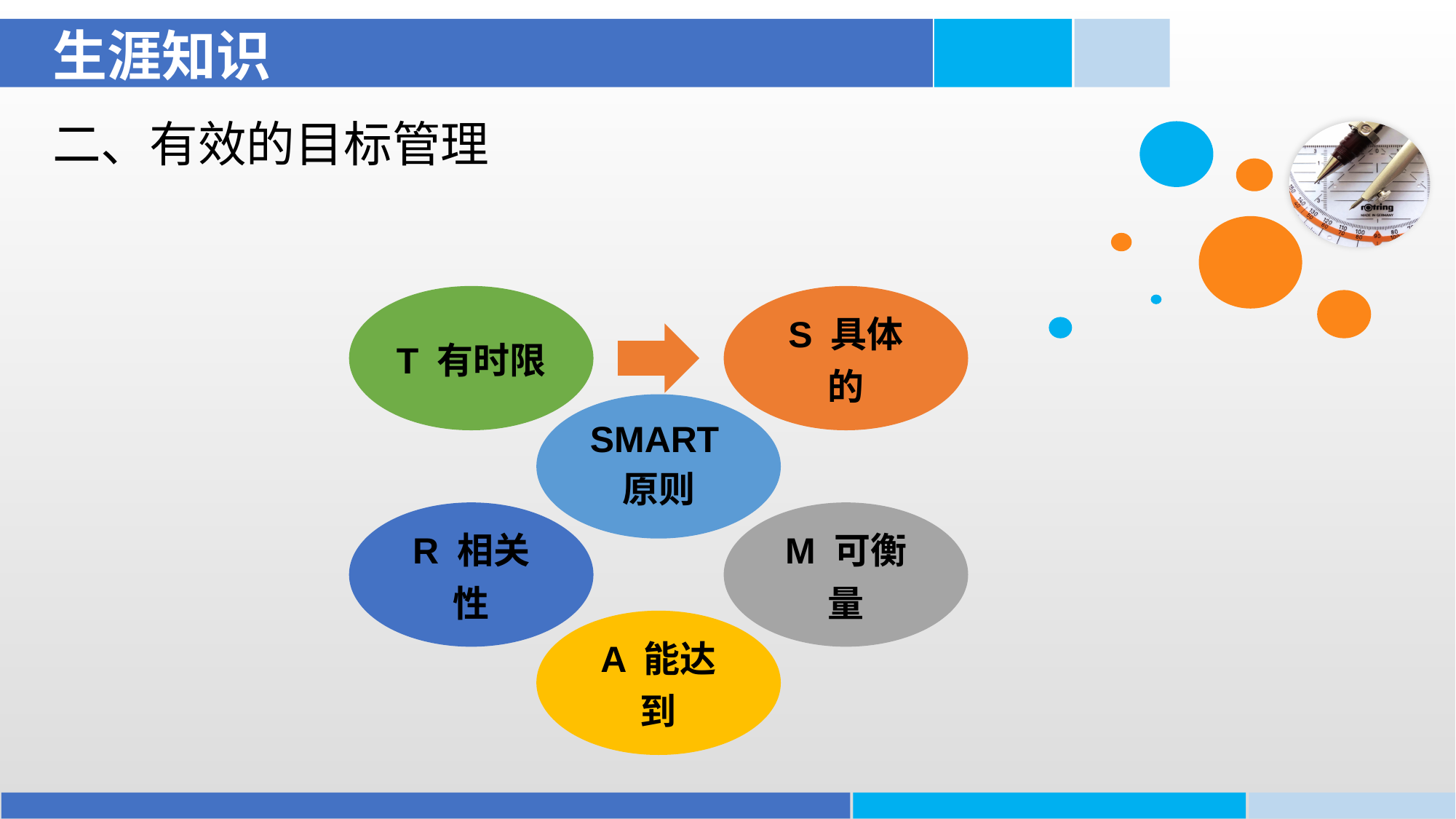

生涯知识
二、有效的目标管理
SMART原则
S 具体的
M 可衡量
A 能达到
R 相关性
T 有时限